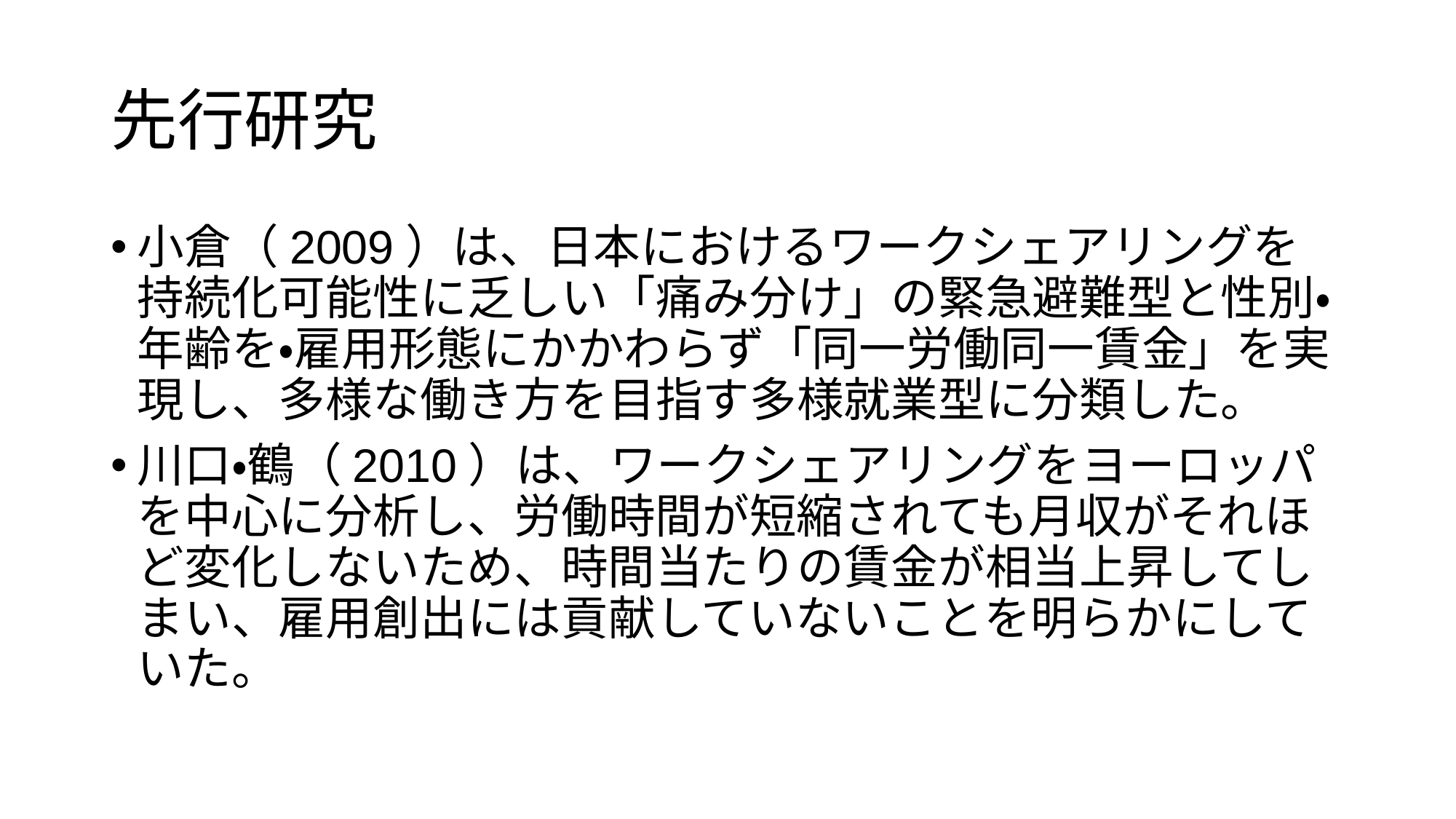

# 先行研究
小倉（2009）は、日本におけるワークシェアリングを持続化可能性に乏しい「痛み分け」の緊急避難型と性別・年齢を・雇用形態にかかわらず「同一労働同一賃金」を実現し、多様な働き方を目指す多様就業型に分類した。
川口・鶴（2010）は、ワークシェアリングをヨーロッパを中心に分析し、労働時間が短縮されても月収がそれほど変化しないため、時間当たりの賃金が相当上昇してしまい、雇用創出には貢献していないことを明らかにしていた。